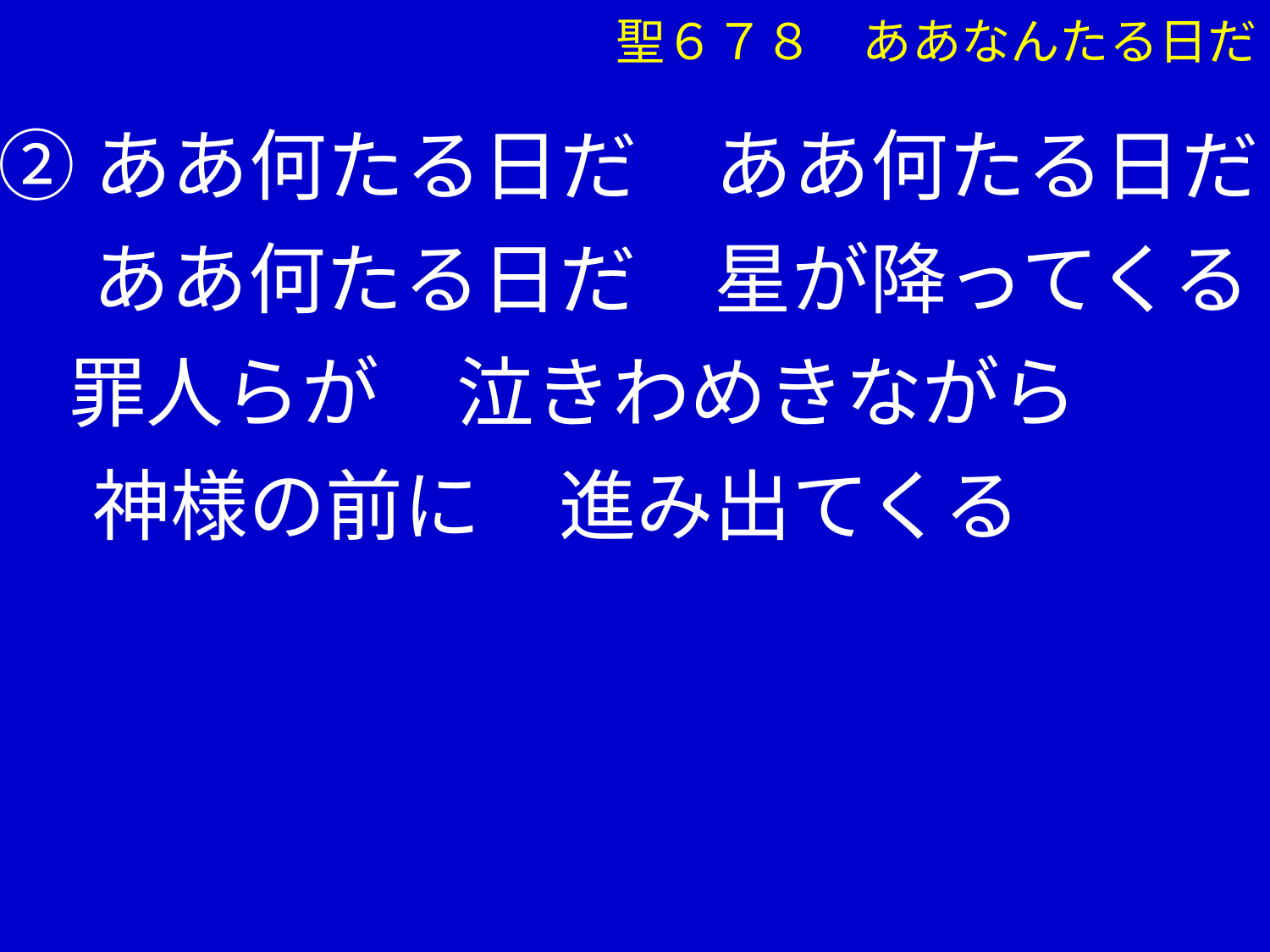

聖６７８　ああなんたる日だ
②ああ何たる日だ　ああ何たる日だ
　 ああ何たる日だ　星が降ってくる
   罪人らが　泣きわめきながら
　 神様の前に　進み出てくる